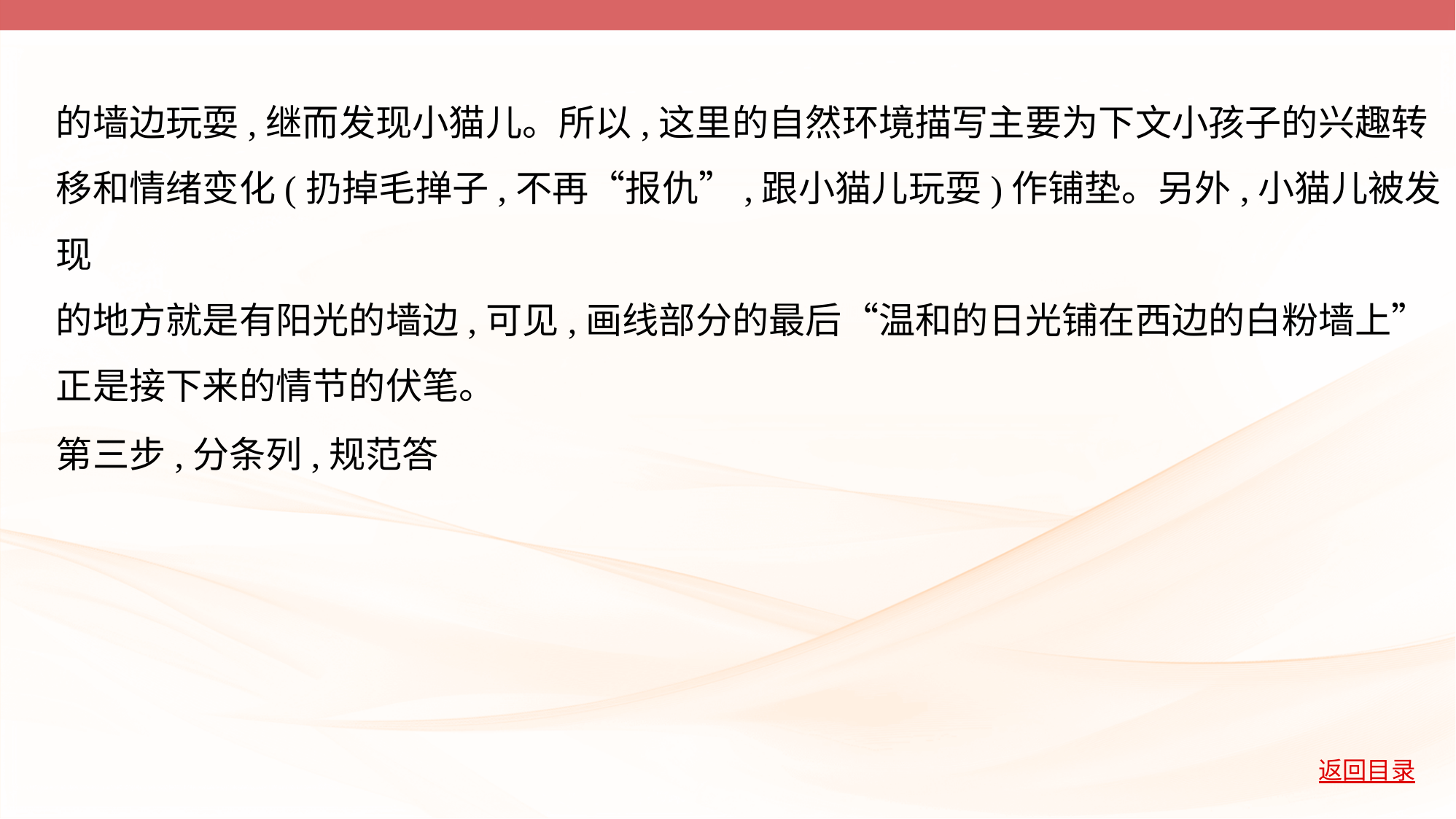

的墙边玩耍,继而发现小猫儿。所以,这里的自然环境描写主要为下文小孩子的兴趣转
移和情绪变化(扔掉毛掸子,不再“报仇”,跟小猫儿玩耍)作铺垫。另外,小猫儿被发现
的地方就是有阳光的墙边,可见,画线部分的最后“温和的日光铺在西边的白粉墙上”
正是接下来的情节的伏笔。
第三步,分条列,规范答